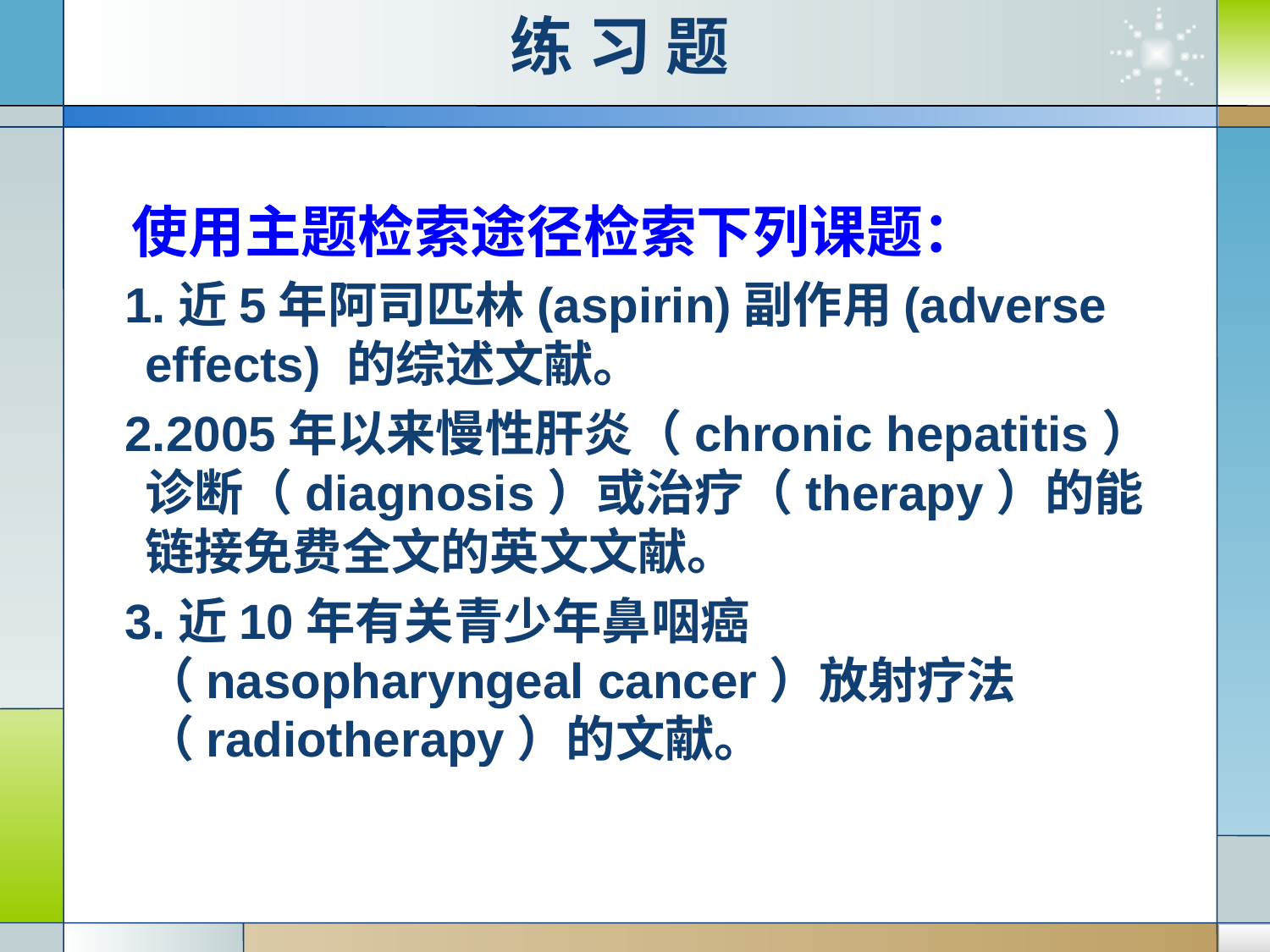

练 习 题
  使用主题检索途径检索下列课题：
  1.近5年阿司匹林(aspirin)副作用(adverse effects) 的综述文献。
  2.2005年以来慢性肝炎（chronic hepatitis）诊断（diagnosis）或治疗（therapy）的能链接免费全文的英文文献。
  3.近10年有关青少年鼻咽癌 （nasopharyngeal cancer）放射疗法（radiotherapy）的文献。